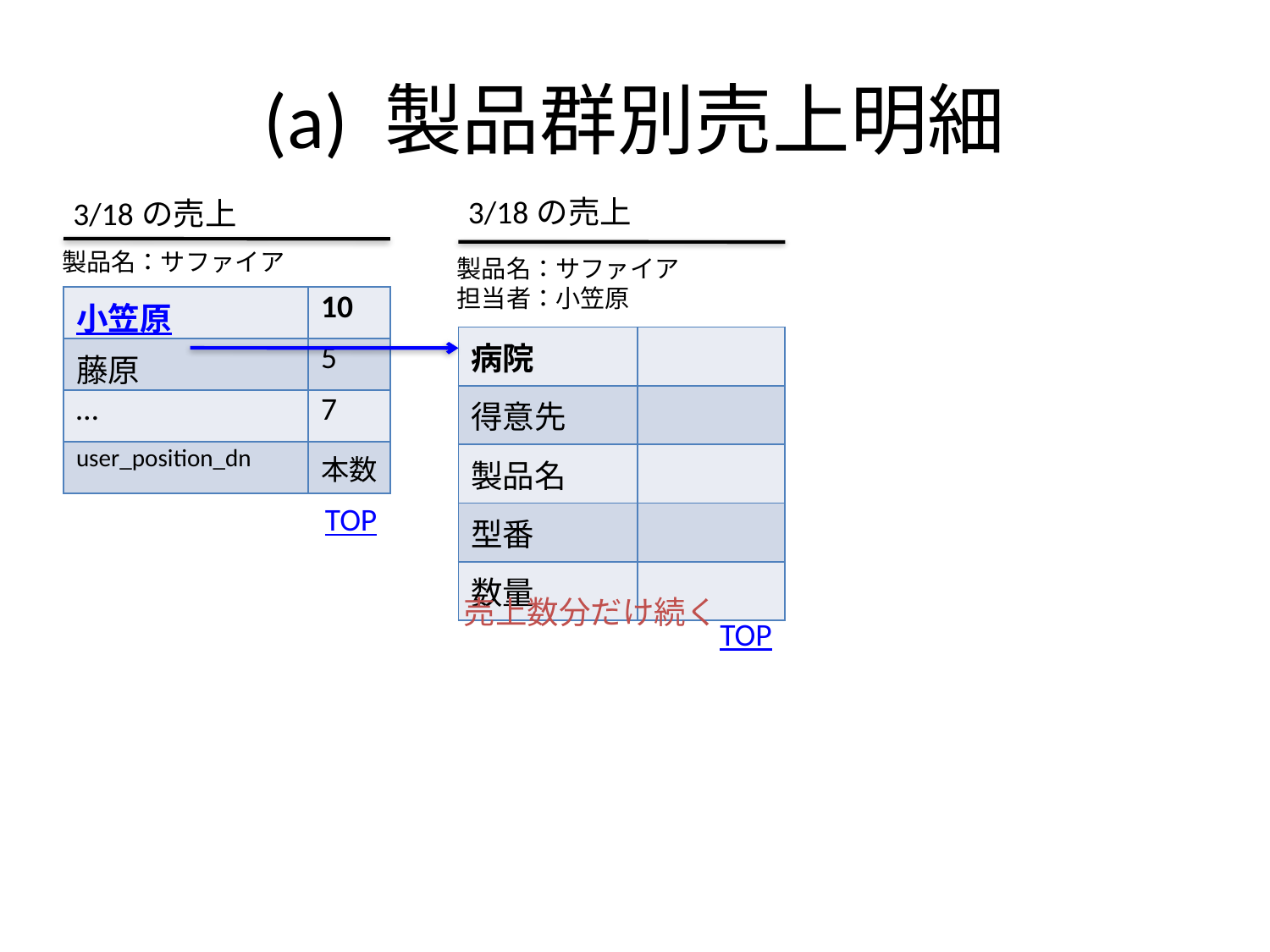

# (a) 製品群別売上明細
3/18の売上
3/18の売上
製品名：サファイア
製品名：サファイア
担当者：小笠原
| 小笠原 | 10 |
| --- | --- |
| 藤原 | 5 |
| … | 7 |
| user\_position\_dn | 本数 |
| 病院 |  |
| --- | --- |
| 得意先 |  |
| 製品名 |  |
| 型番 |  |
| 数量 |  |
TOP
売上数分だけ続く
TOP